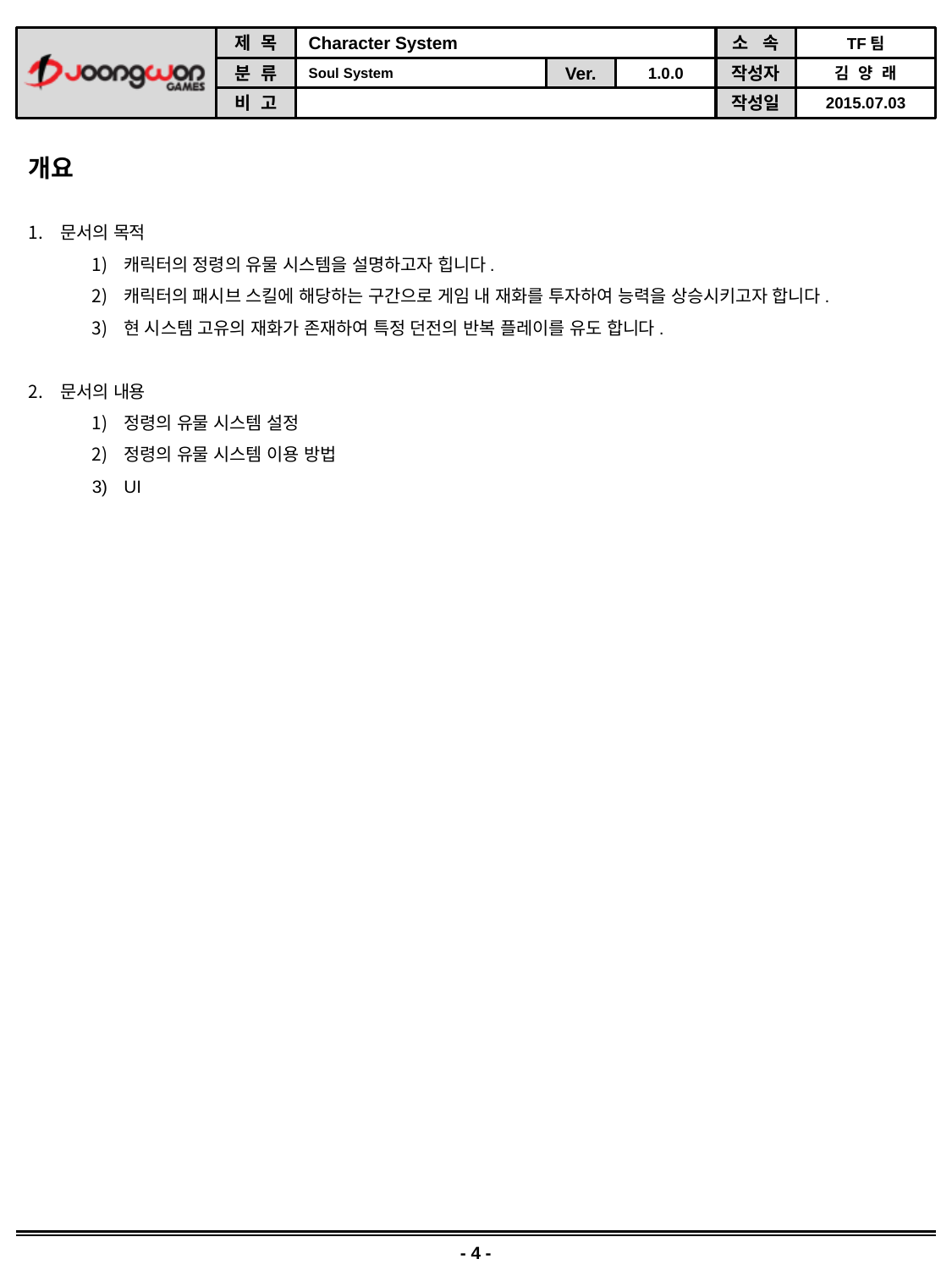

개요
문서의 목적
캐릭터의 정령의 유물 시스템을 설명하고자 힙니다.
캐릭터의 패시브 스킬에 해당하는 구간으로 게임 내 재화를 투자하여 능력을 상승시키고자 합니다.
현 시스템 고유의 재화가 존재하여 특정 던전의 반복 플레이를 유도 합니다.

문서의 내용
정령의 유물 시스템 설정
정령의 유물 시스템 이용 방법
UI
- 4 -